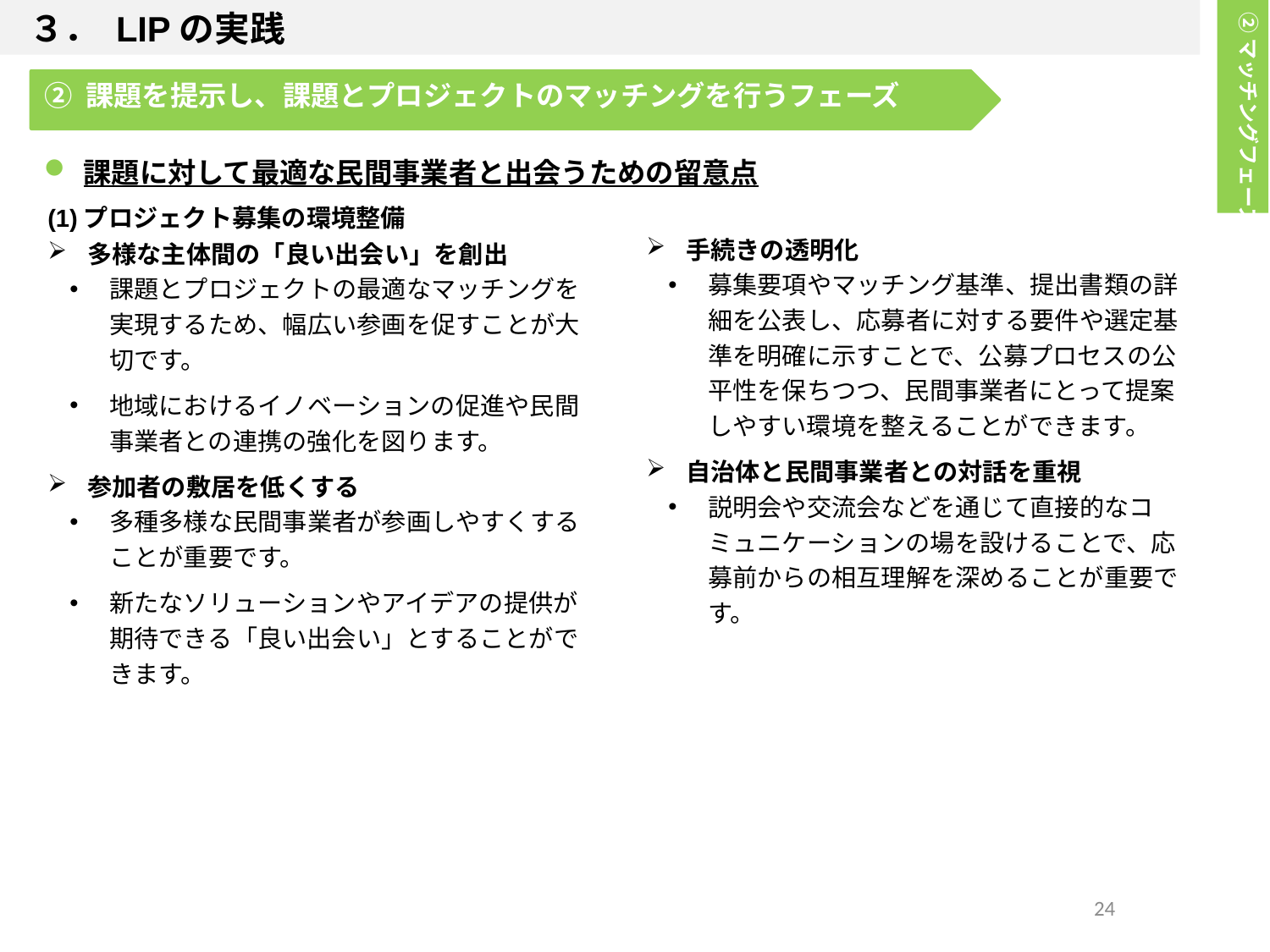

３． LIPの実践
②マッチングフェーズ
３.LIPの実践
② 課題を提示し、課題とプロジェクトのマッチングを行うフェーズ
課題に対して最適な民間事業者と出会うための留意点
(1)プロジェクト募集の環境整備
手続きの透明化
募集要項やマッチング基準、提出書類の詳細を公表し、応募者に対する要件や選定基準を明確に示すことで、公募プロセスの公平性を保ちつつ、民間事業者にとって提案しやすい環境を整えることができます。
自治体と民間事業者との対話を重視
説明会や交流会などを通じて直接的なコミュニケーションの場を設けることで、応募前からの相互理解を深めることが重要です。
多様な主体間の「良い出会い」を創出
課題とプロジェクトの最適なマッチングを実現するため、幅広い参画を促すことが大切です。
地域におけるイノベーションの促進や民間事業者との連携の強化を図ります。
参加者の敷居を低くする
多種多様な民間事業者が参画しやすくすることが重要です。
新たなソリューションやアイデアの提供が期待できる「良い出会い」とすることができます。

24